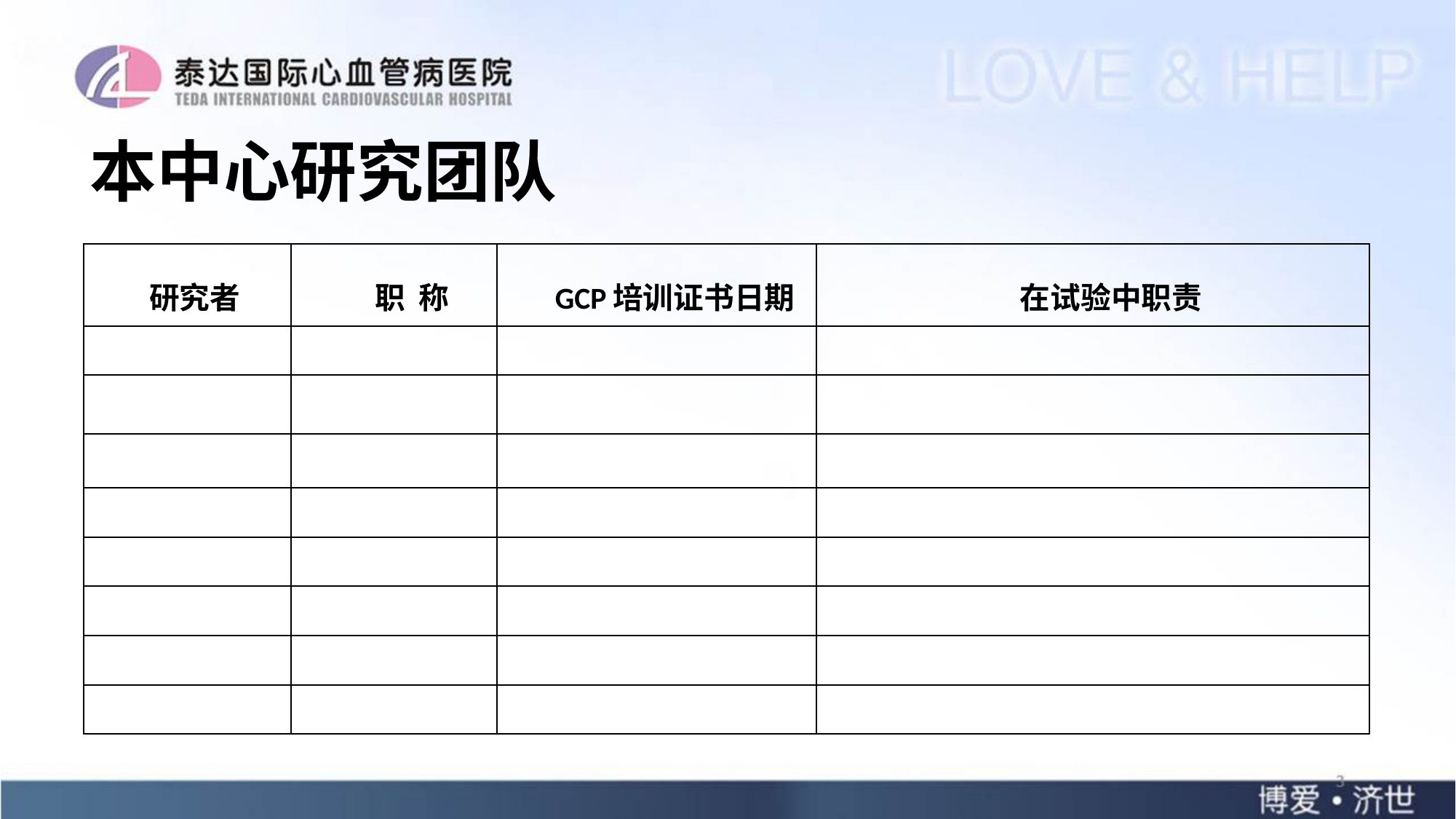

# 本中心研究团队
| 研究者 | 职 称 | GCP培训证书日期 | 在试验中职责 |
| --- | --- | --- | --- |
|  |  |  |  |
|  |  |  |  |
|  |  |  |  |
|  |  |  |  |
|  |  |  |  |
|  |  |  |  |
|  |  |  |  |
|  |  |  |  |